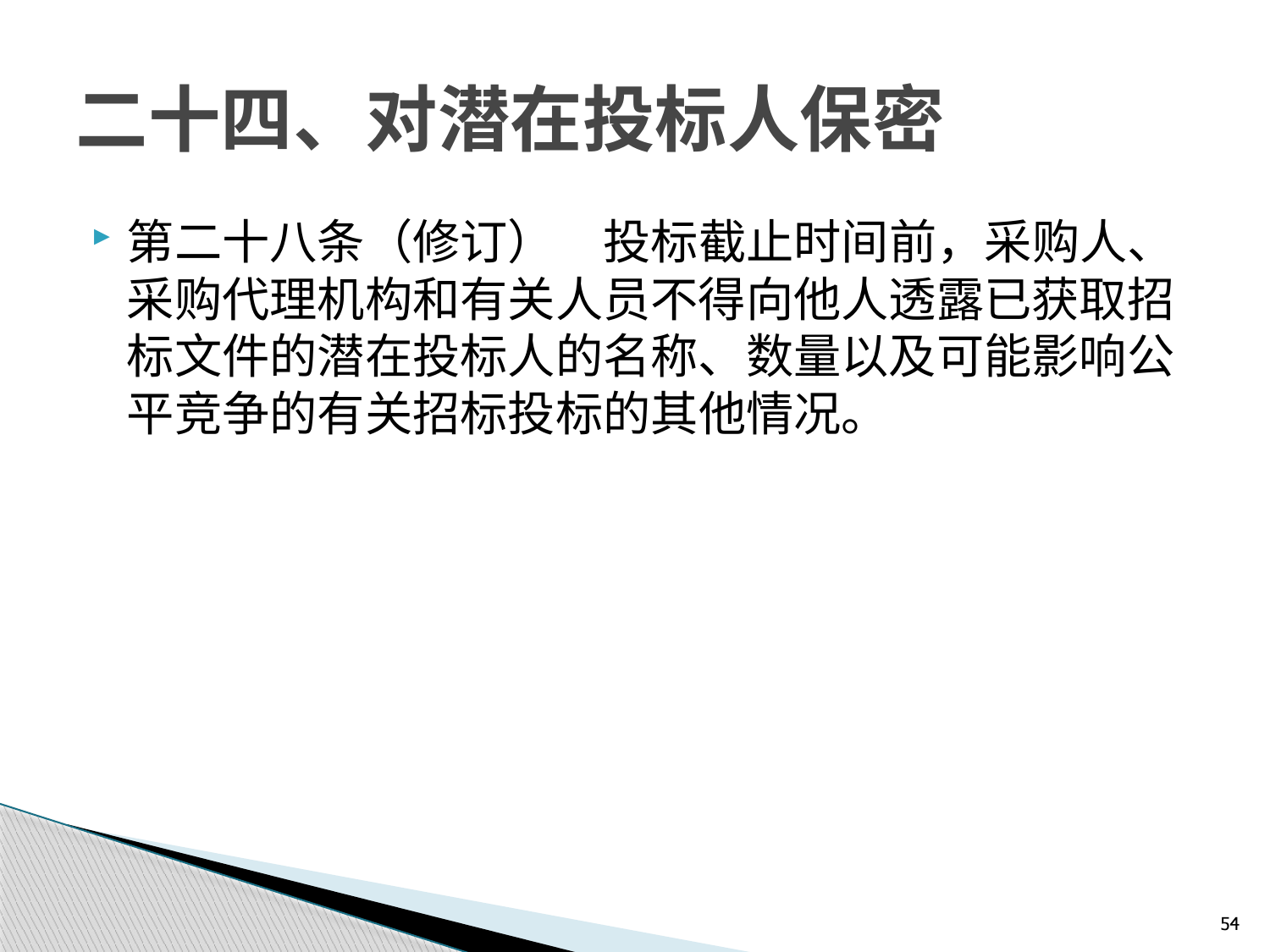

# 二十四、对潜在投标人保密
第二十八条（修订）　投标截止时间前，采购人、采购代理机构和有关人员不得向他人透露已获取招标文件的潜在投标人的名称、数量以及可能影响公平竞争的有关招标投标的其他情况。
54